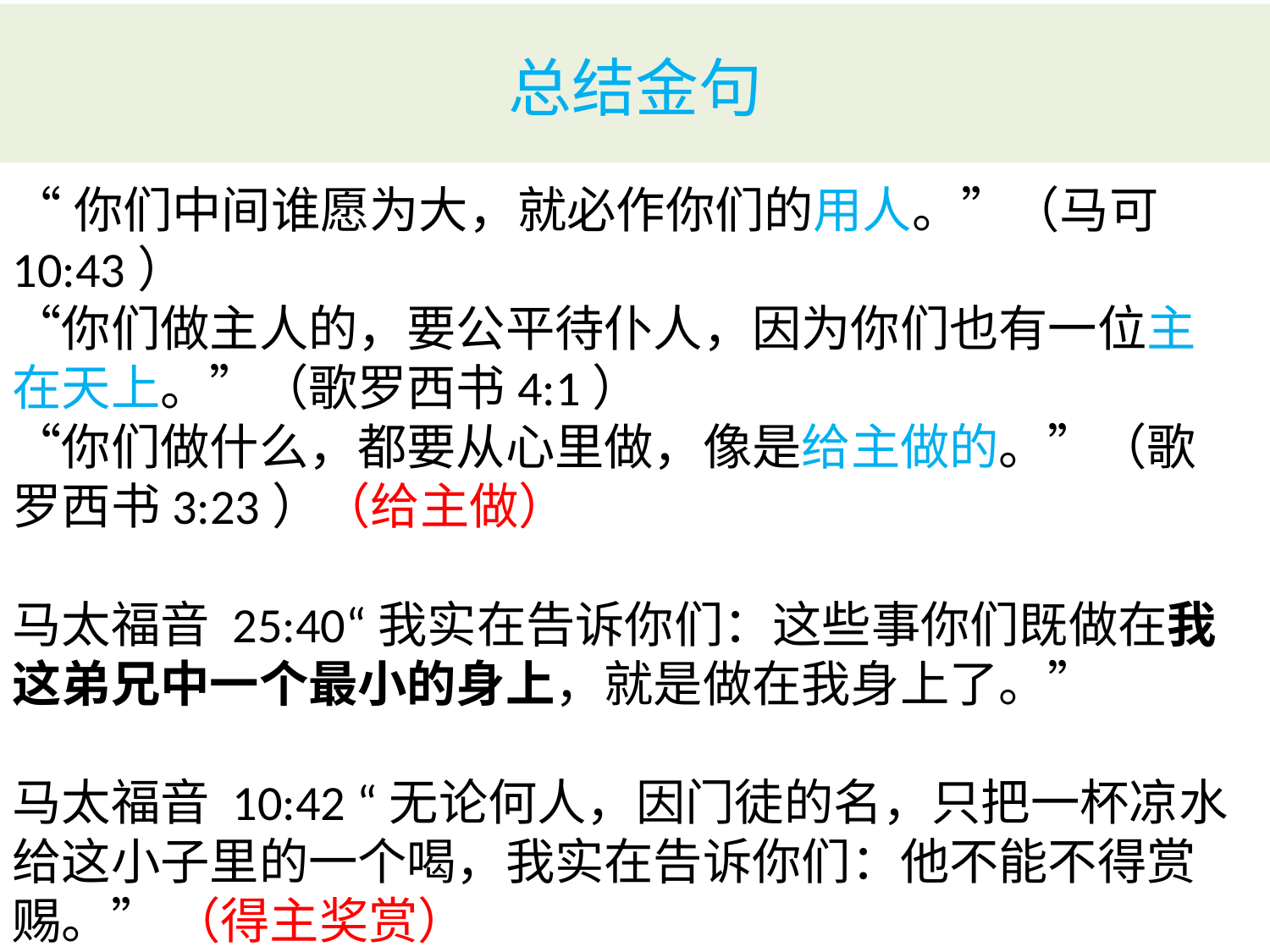

# 总结金句
“你们中间谁愿为大，就必作你们的用人。”（马可10:43）
“你们做主人的，要公平待仆人，因为你们也有一位主在天上。”（歌罗西书4:1）
“你们做什么，都要从心里做，像是给主做的。”（歌罗西书3:23）（给主做）

马太福音 25:40“我实在告诉你们：这些事你们既做在我这弟兄中一个最小的身上，就是做在我身上了。”

马太福音 10:42 “无论何人，因门徒的名，只把一杯凉水给这小子里的一个喝，我实在告诉你们：他不能不得赏赐。” （得主奖赏）